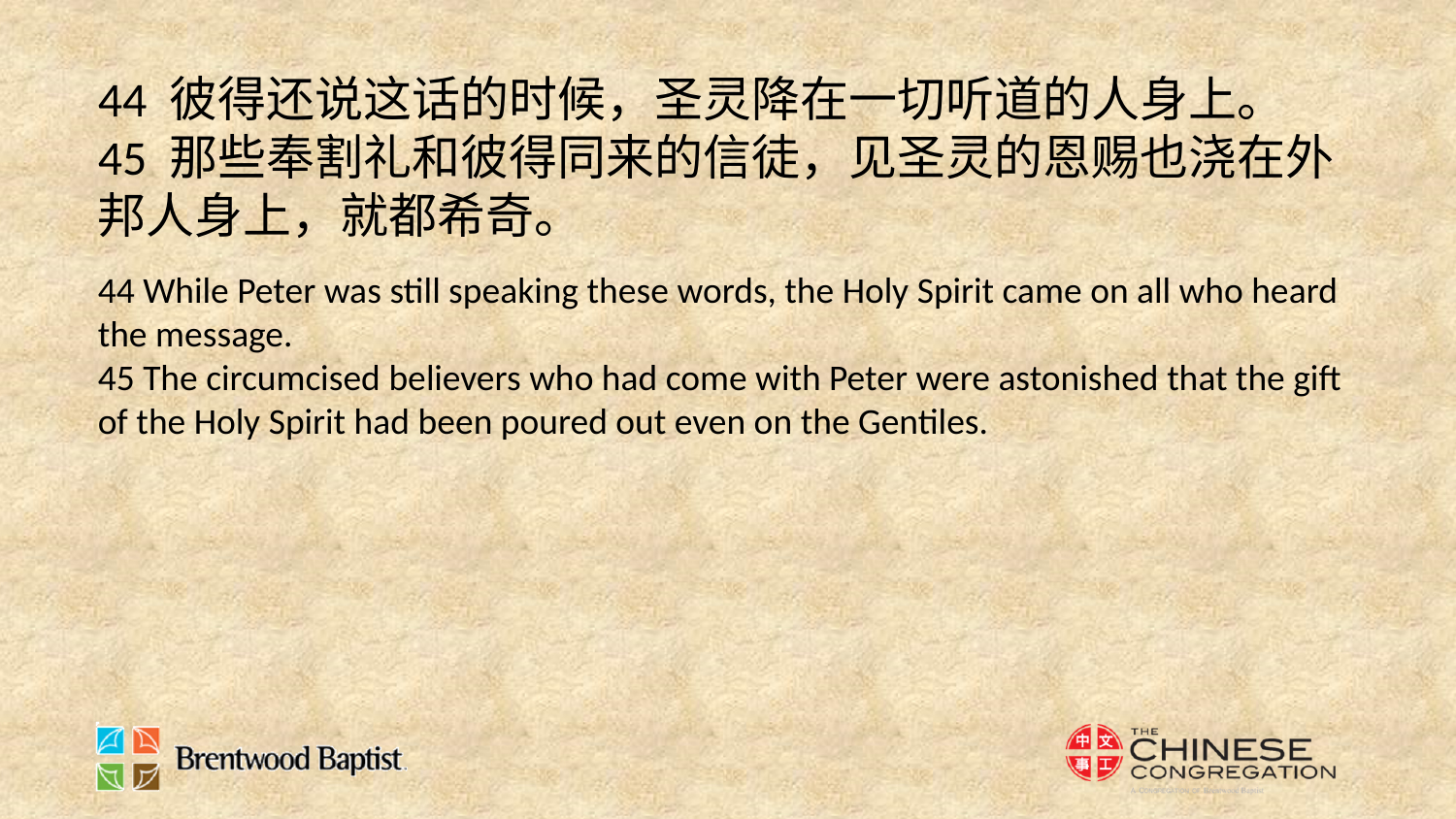

44 彼得还说这话的时候，圣灵降在一切听道的人身上。
45 那些奉割礼和彼得同来的信徒，见圣灵的恩赐也浇在外邦人身上，就都希奇。

44 While Peter was still speaking these words, the Holy Spirit came on all who heard the message.
45 The circumcised believers who had come with Peter were astonished that the gift of the Holy Spirit had been poured out even on the Gentiles.